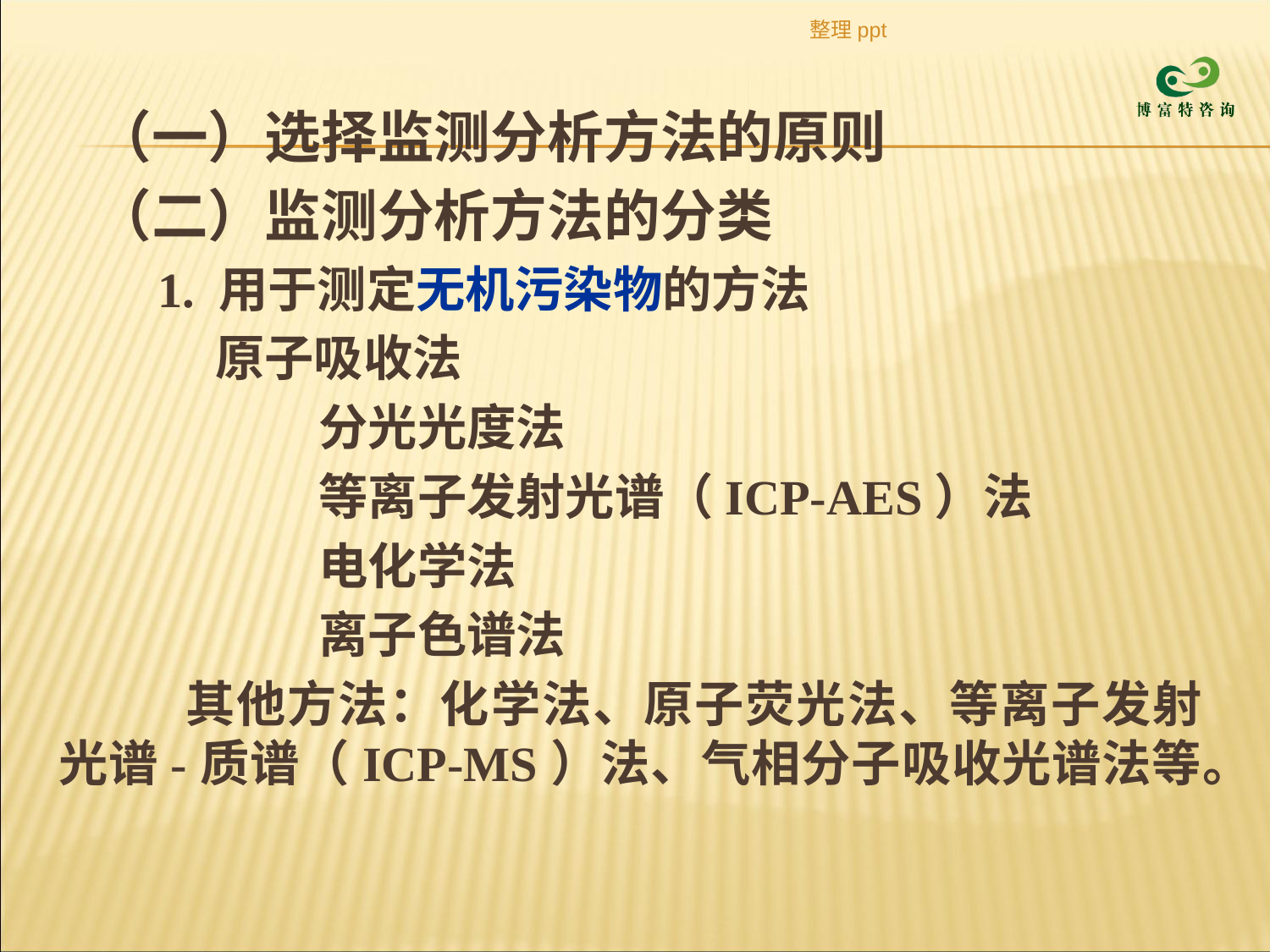

整理ppt
（一）选择监测分析方法的原则
（二）监测分析方法的分类
1. 用于测定无机污染物的方法
     原子吸收法
	  分光光度法
	  等离子发射光谱（ICP-AES）法
	  电化学法
	  离子色谱法
      其他方法：化学法、原子荧光法、等离子发射光谱-质谱（ICP-MS）法、气相分子吸收光谱法等。
11